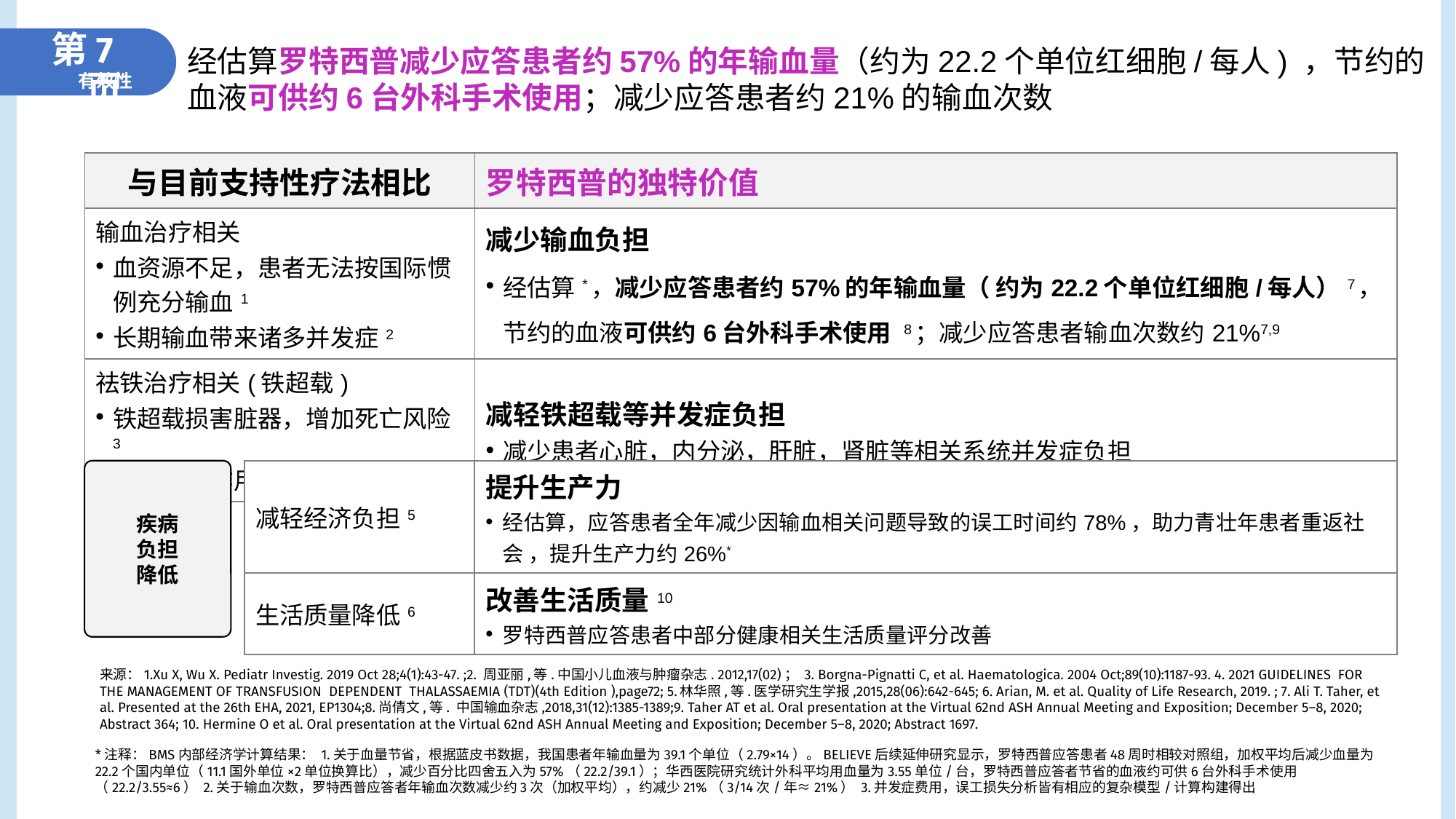

第7页

经估算罗特西普减少应答患者约57%的年输血量（约为22.2个单位红细胞/每人) ，节约的血液可供约6台外科手术使用；减少应答患者约21%的输血次数
有效性
| 与目前支持性疗法相比 | 罗特西普的独特价值 |
| --- | --- |
| 输血治疗相关 血资源不足，患者无法按国际惯例充分输血1 长期输血带来诸多并发症2 | 减少输血负担 经估算\*，减少应答患者约57%的年输血量（ 约为22.2个单位红细胞/每人）7，节约的血液可供约6台外科手术使用 8；减少应答患者输血次数约21%7,9 |
| 祛铁治疗相关(铁超载) 铁超载损害脏器，增加死亡风险3 祛铁剂副作用大4 | 减轻铁超载等并发症负担 减少患者心脏，内分泌，肝脏，肾脏等相关系统并发症负担 |
疾病
负担
降低
| 减轻经济负担5 | 提升生产力 经估算，应答患者全年减少因输血相关问题导致的误工时间约78%，助力青壮年患者重返社会 ，提升生产力约26%\* |
| --- | --- |
| 生活质量降低6 | 改善生活质量10 罗特西普应答患者中部分健康相关生活质量评分改善 |
来源：1.Xu X, Wu X. Pediatr Investig. 2019 Oct 28;4(1):43-47. ;2. 周亚丽,等.中国小儿血液与肿瘤杂志. 2012,17(02)； 3. Borgna-Pignatti C, et al. Haematologica. 2004 Oct;89(10):1187-93. 4. 2021 GUIDELINES  FOR THE MANAGEMENT OF TRANSFUSION  DEPENDENT  THALASSAEMIA (TDT)(4th Edition ),page72; 5.林华照,等.医学研究生学报,2015,28(06):642-645; 6. Arian, M. et al. Quality of Life Research, 2019. ; 7. Ali T. Taher, et al. Presented at the 26th EHA, 2021, EP1304;8.尚倩文,等. 中国输血杂志,2018,31(12):1385-1389;9. Taher AT et al. Oral presentation at the Virtual 62nd ASH Annual Meeting and Exposition; December 5–8, 2020; Abstract 364; 10. Hermine O et al. Oral presentation at the Virtual 62nd ASH Annual Meeting and Exposition; December 5–8, 2020; Abstract 1697.
*注释：BMS内部经济学计算结果： 1.关于血量节省，根据蓝皮书数据，我国患者年输血量为39.1个单位（2.79×14）。BELIEVE后续延伸研究显示，罗特西普应答患者48周时相较对照组，加权平均后减少血量为 22.2个国内单位（11.1国外单位×2单位换算比），减少百分比四舍五入为57%（22.2/39.1）；华西医院研究统计外科平均用血量为3.55单位/台，罗特西普应答者节省的血液约可供6台外科手术使用（22.2/3.55≈6） 2.关于输血次数，罗特西普应答者年输血次数减少约3次（加权平均），约减少21%（3/14次/年≈21%） 3.并发症费用，误工损失分析皆有相应的复杂模型/计算构建得出